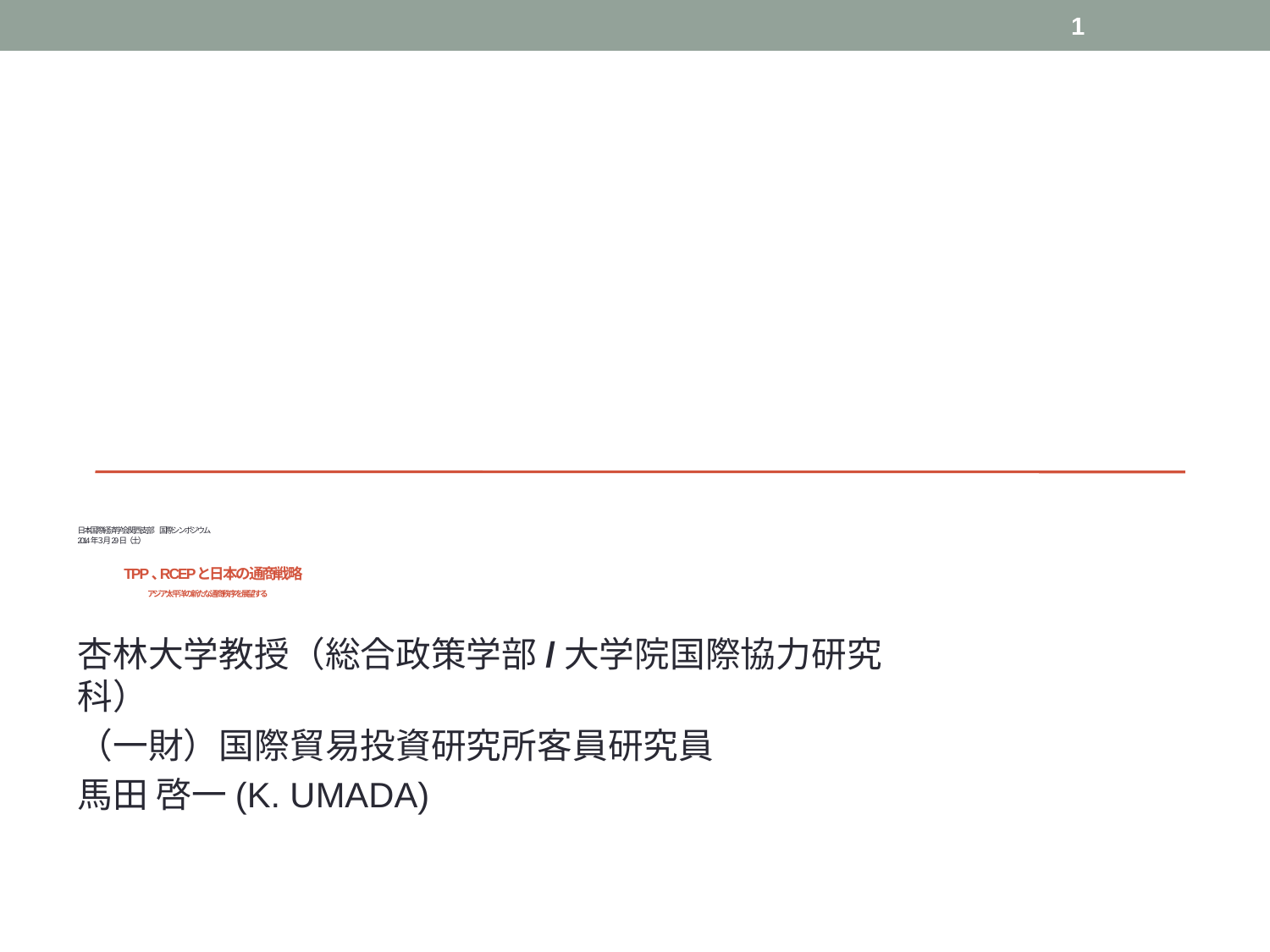

1
# 日本国際経済学会関西支部　国際シンポジウム 2014年３月29日（土） 　　　　　　　TPP ､RCEPと日本の通商戦略 　　　 　　　アジア太平洋の新たな通商秩序を展望する

杏林大学教授（総合政策学部/大学院国際協力研究科）
（一財）国際貿易投資研究所客員研究員
馬田 啓一(K. UMADA)